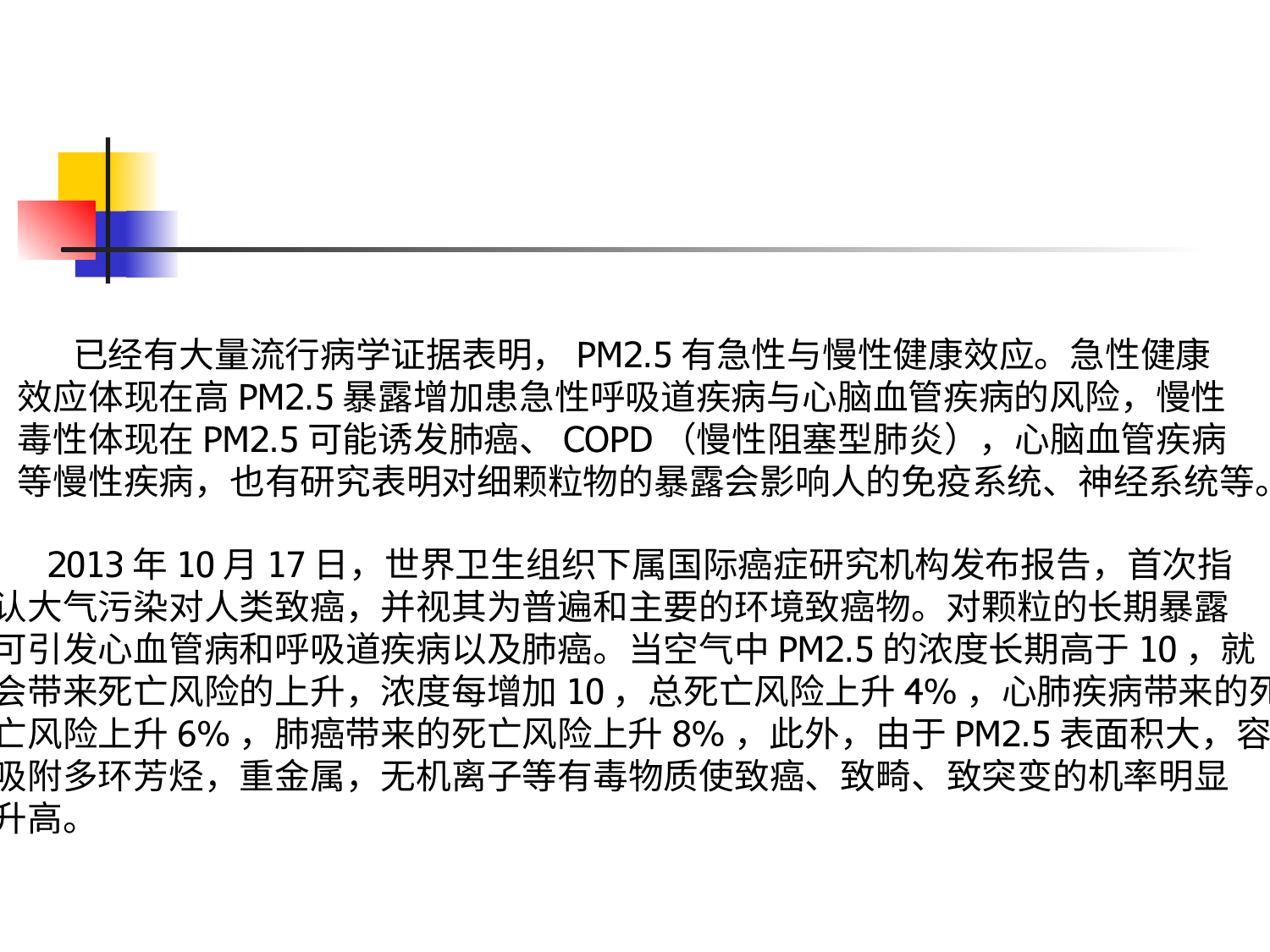

#
      已经有大量流行病学证据表明，PM2.5有急性与慢性健康效应。急性健康
效应体现在高PM2.5暴露增加患急性呼吸道疾病与心脑血管疾病的风险，慢性
毒性体现在PM2.5可能诱发肺癌、COPD（慢性阻塞型肺炎），心脑血管疾病
等慢性疾病，也有研究表明对细颗粒物的暴露会影响人的免疫系统、神经系统等。
     2013年10月17日，世界卫生组织下属国际癌症研究机构发布报告，首次指
认大气污染对人类致癌，并视其为普遍和主要的环境致癌物。对颗粒的长期暴露
可引发心血管病和呼吸道疾病以及肺癌。当空气中PM2.5的浓度长期高于10，就
会带来死亡风险的上升，浓度每增加10，总死亡风险上升4%，心肺疾病带来的死
亡风险上升6%，肺癌带来的死亡风险上升8%，此外，由于PM2.5表面积大，容易
吸附多环芳烃，重金属，无机离子等有毒物质使致癌、致畸、致突变的机率明显
升高。